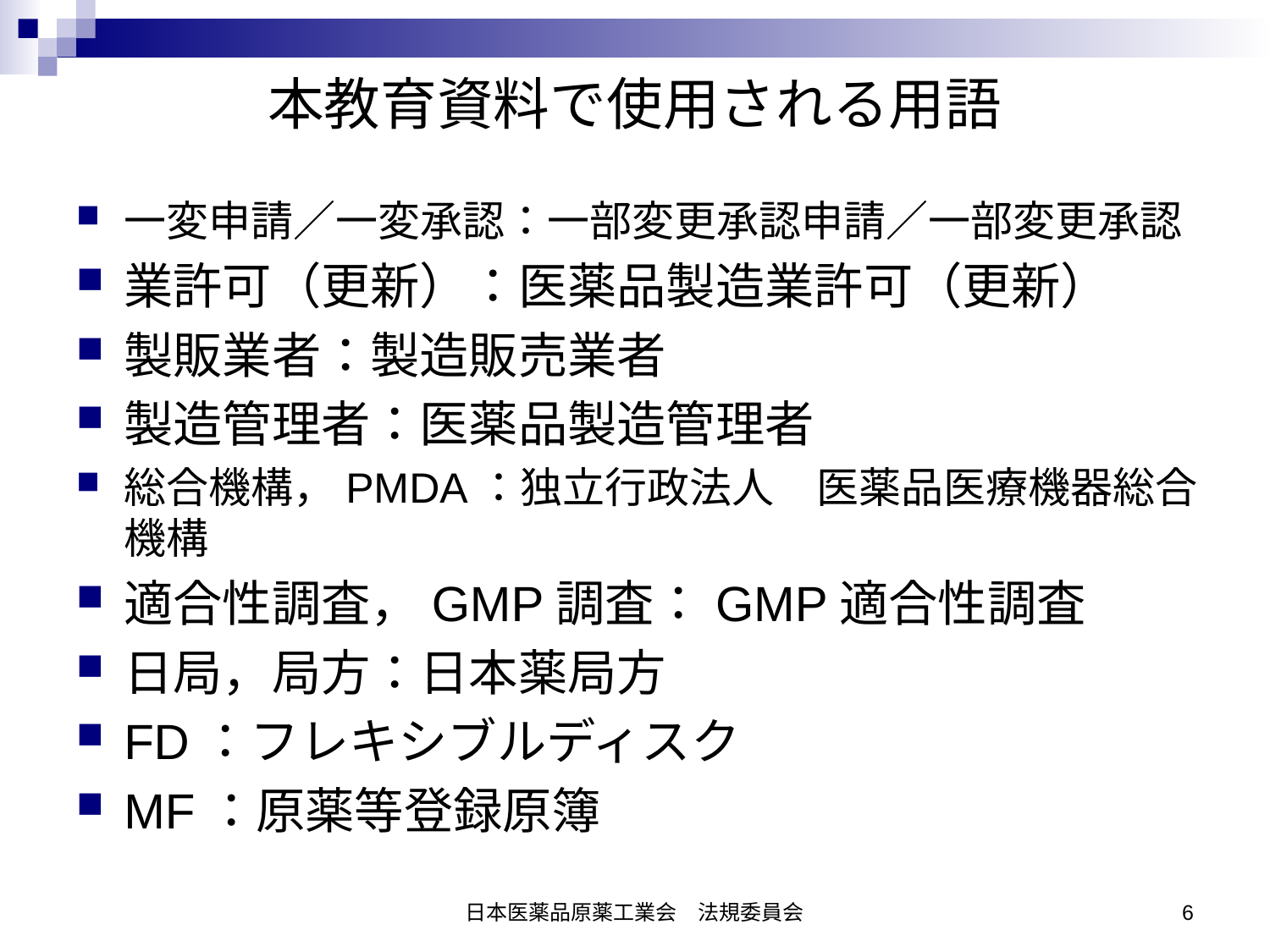

# 本教育資料で使用される用語
一変申請／一変承認：一部変更承認申請／一部変更承認
業許可（更新）：医薬品製造業許可（更新）
製販業者：製造販売業者
製造管理者：医薬品製造管理者
総合機構，PMDA：独立行政法人　医薬品医療機器総合機構
適合性調査，GMP調査：GMP適合性調査
日局，局方：日本薬局方
FD：フレキシブルディスク
MF：原薬等登録原簿
日本医薬品原薬工業会　法規委員会
6